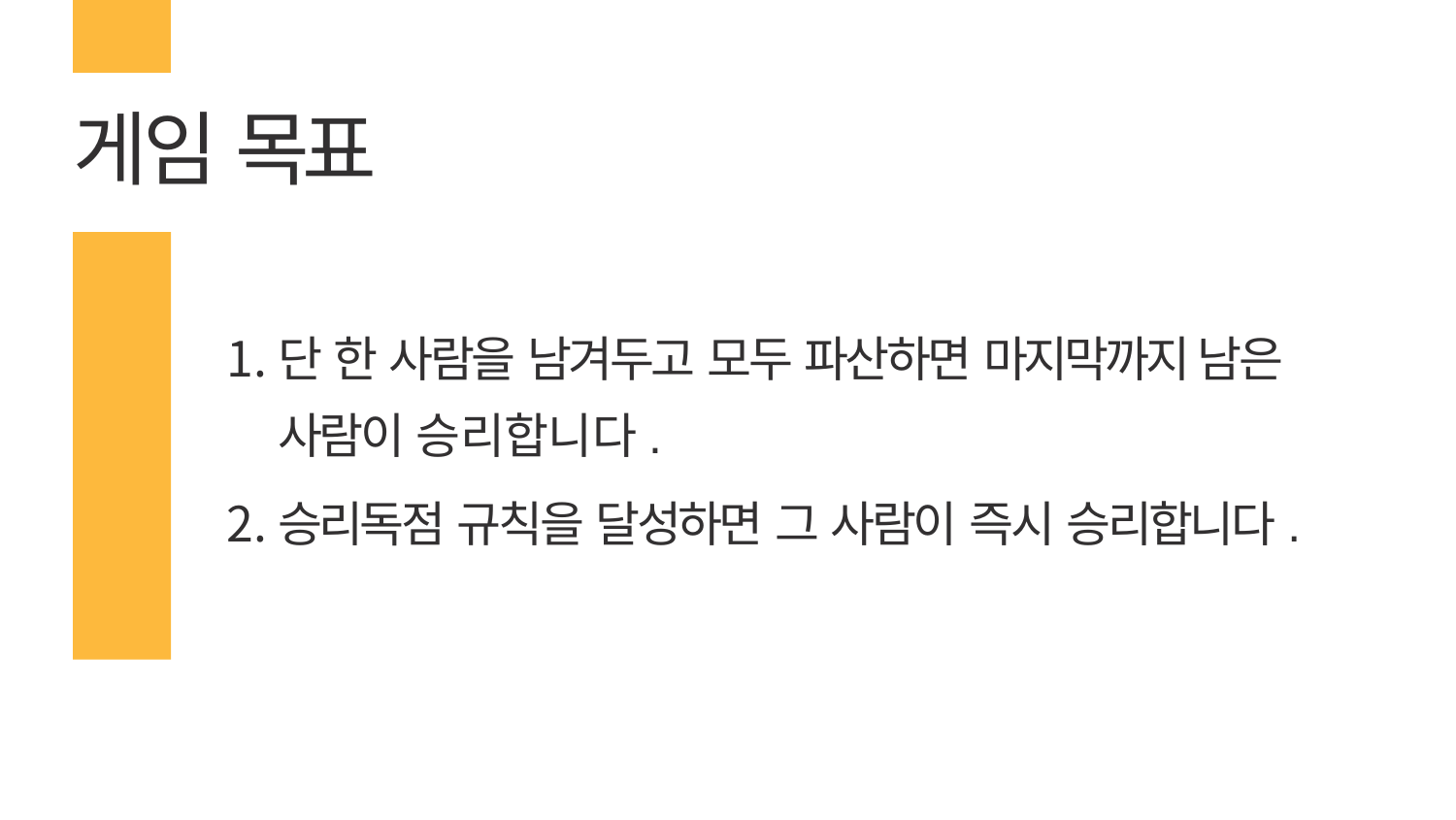

# 게임 목표

단 한 사람을 남겨두고 모두 파산하면 마지막까지 남은 사람이 승리합니다.
승리독점 규칙을 달성하면 그 사람이 즉시 승리합니다.